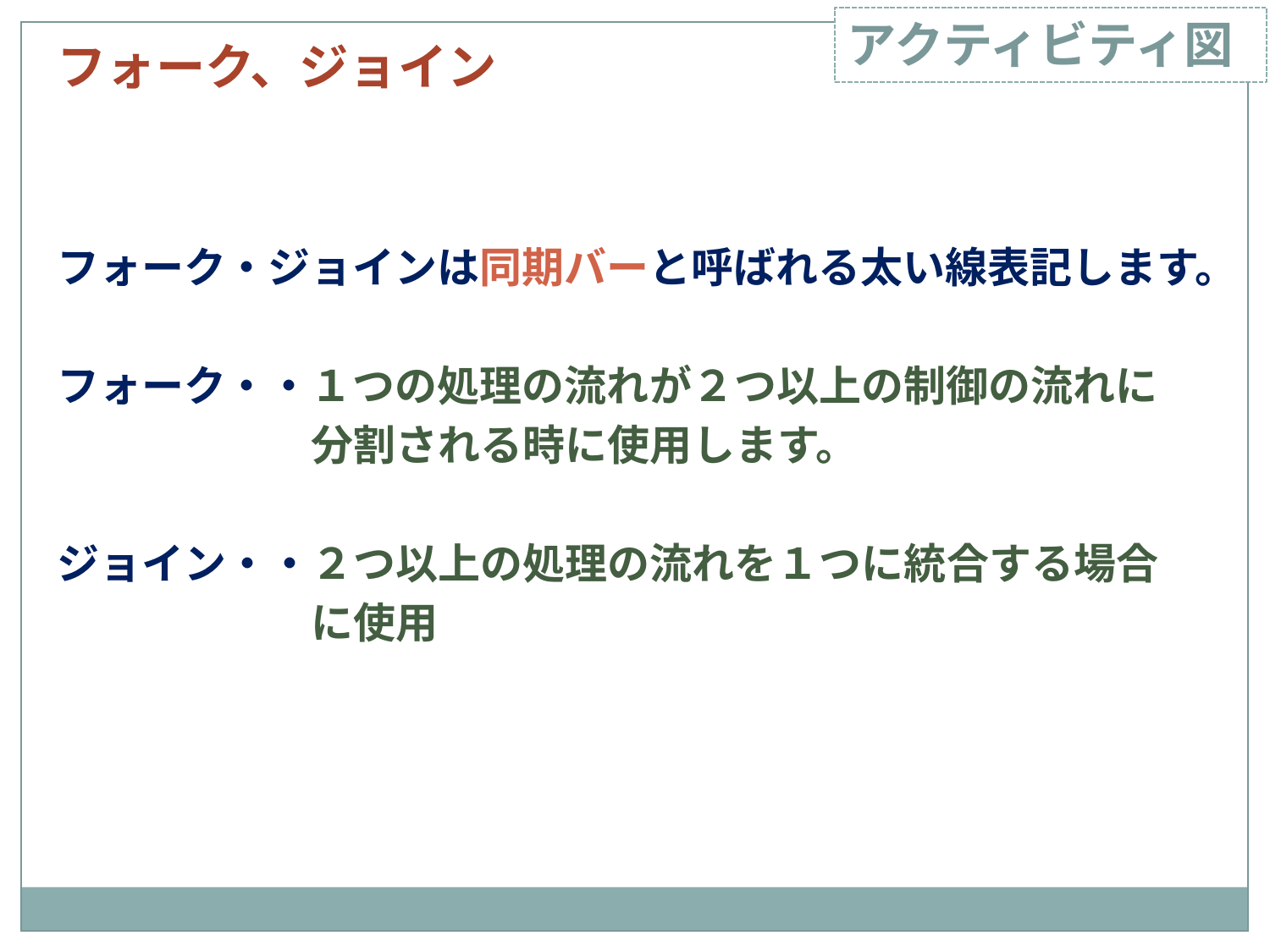

アクティビティ図
フォーク、ジョイン

フォーク・ジョインは同期バーと呼ばれる太い線表記します。

フォーク・・１つの処理の流れが２つ以上の制御の流れに
　　　　　　分割される時に使用します。

ジョイン・・２つ以上の処理の流れを１つに統合する場合
　　　　　　に使用